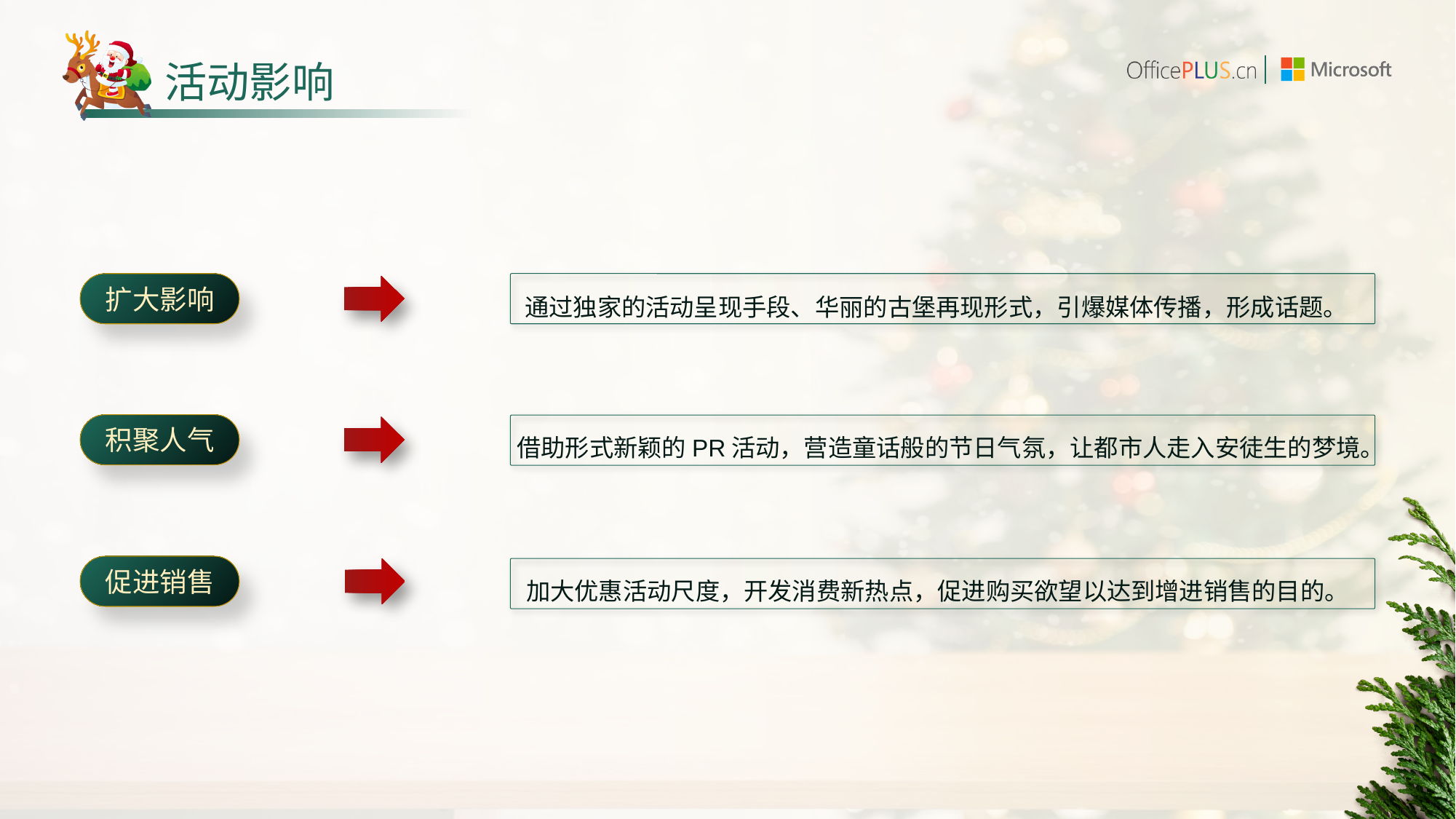

# 活动影响
通过独家的活动呈现手段、华丽的古堡再现形式，引爆媒体传播，形成话题。

扩大影响

借助形式新颖的PR活动，营造童话般的节日气氛，让都市人走入安徒生的梦境。

积聚人气

促进销售
加大优惠活动尺度，开发消费新热点，促进购买欲望以达到增进销售的目的。